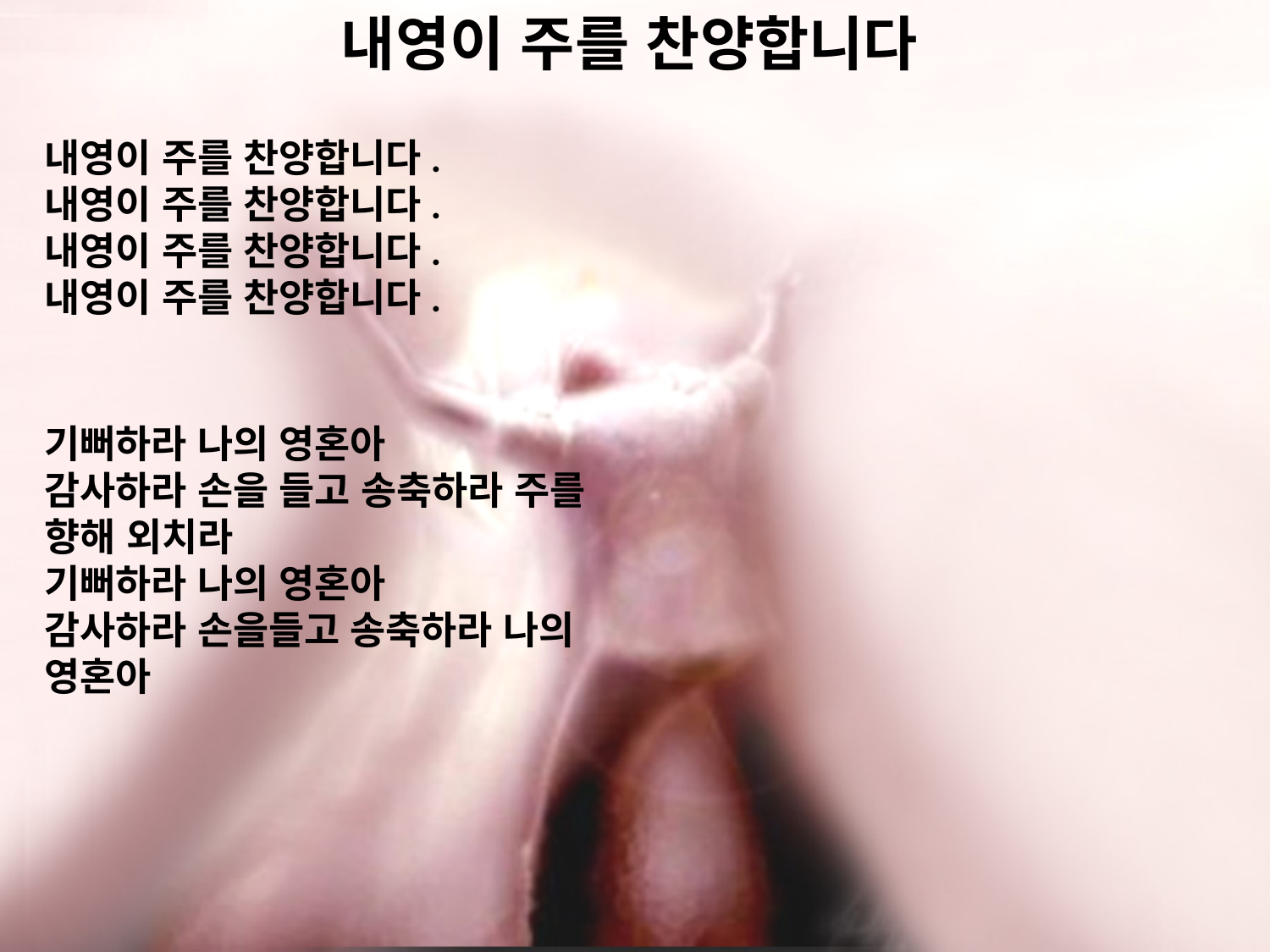

# 내영이 주를 찬양합니다
내영이 주를 찬양합니다.
내영이 주를 찬양합니다.
내영이 주를 찬양합니다.
내영이 주를 찬양합니다.
기뻐하라 나의 영혼아           감사하라 손을 들고 송축하라 주를 향해 외치라
기뻐하라 나의 영혼아        감사하라 손을들고 송축하라 나의 영혼아